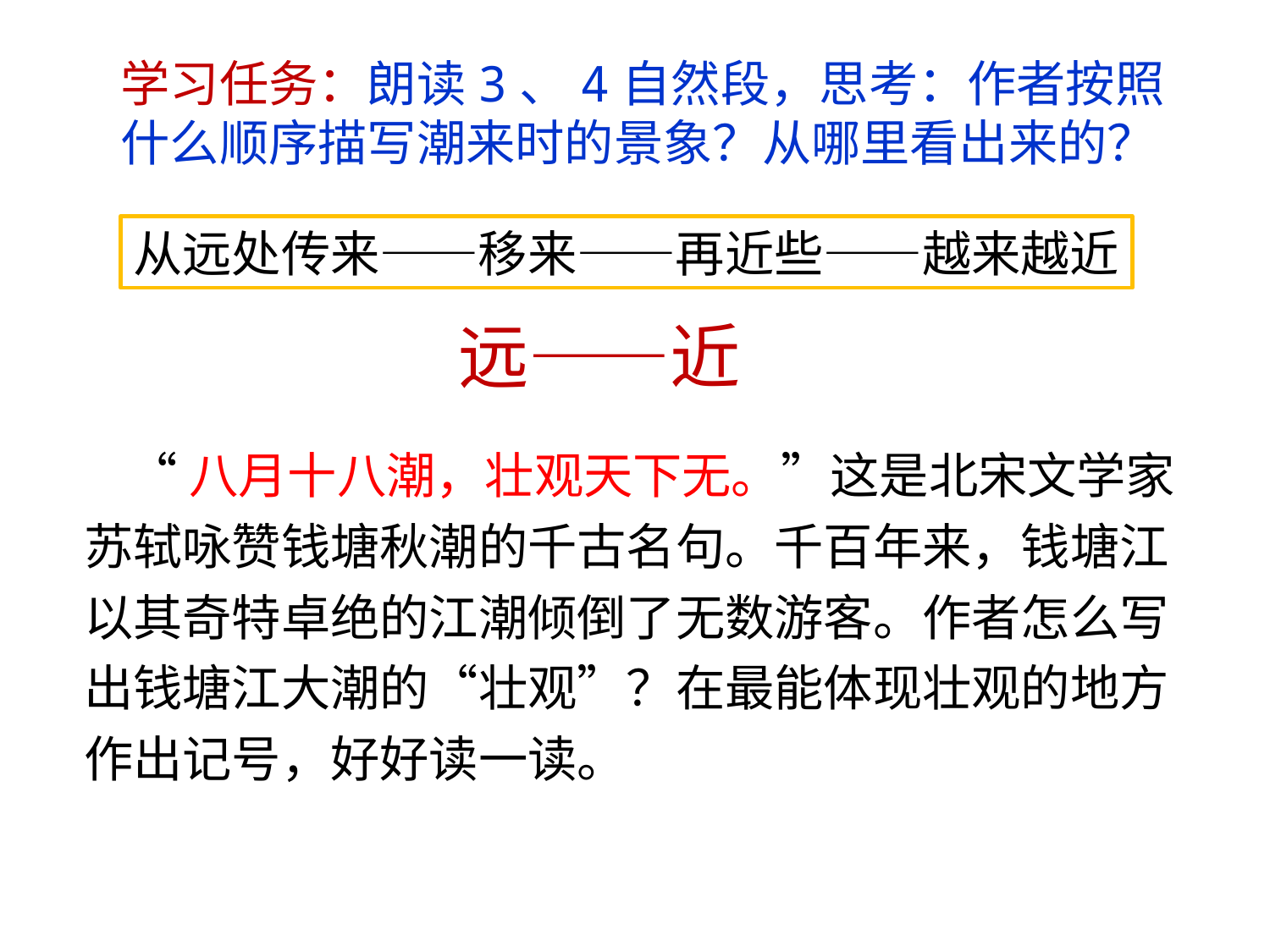

学习任务：朗读3、4自然段，思考：作者按照什么顺序描写潮来时的景象？从哪里看出来的？
从远处传来——移来——再近些——越来越近
远——近
    “八月十八潮，壮观天下无。”这是北宋文学家苏轼咏赞钱塘秋潮的千古名句。千百年来，钱塘江以其奇特卓绝的江潮倾倒了无数游客。作者怎么写出钱塘江大潮的“壮观”？在最能体现壮观的地方作出记号，好好读一读。